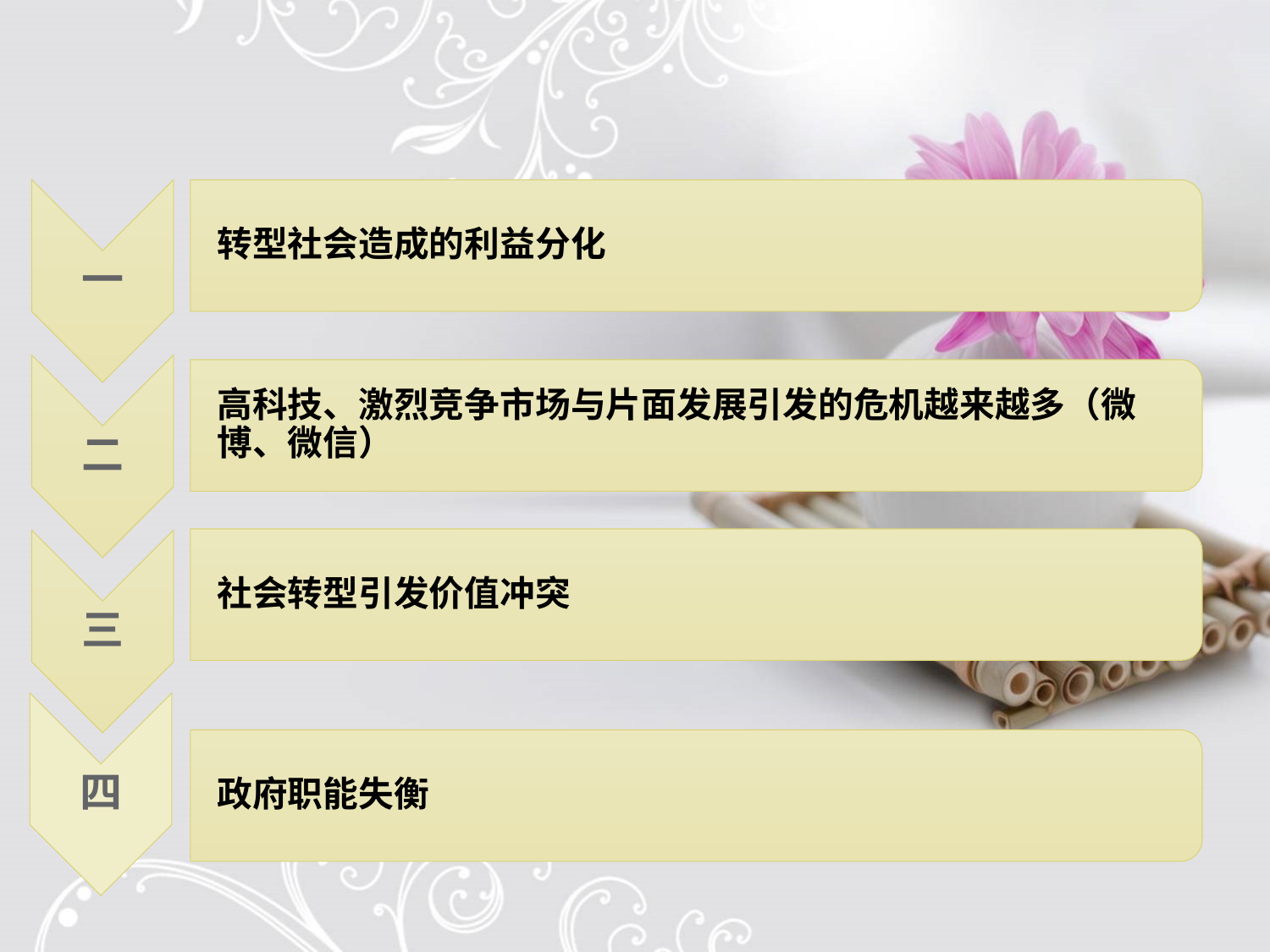

一
转型社会造成的利益分化
二
高科技、激烈竞争市场与片面发展引发的危机越来越多（微博、微信）
社会转型引发价值冲突
三

四
政府职能失衡